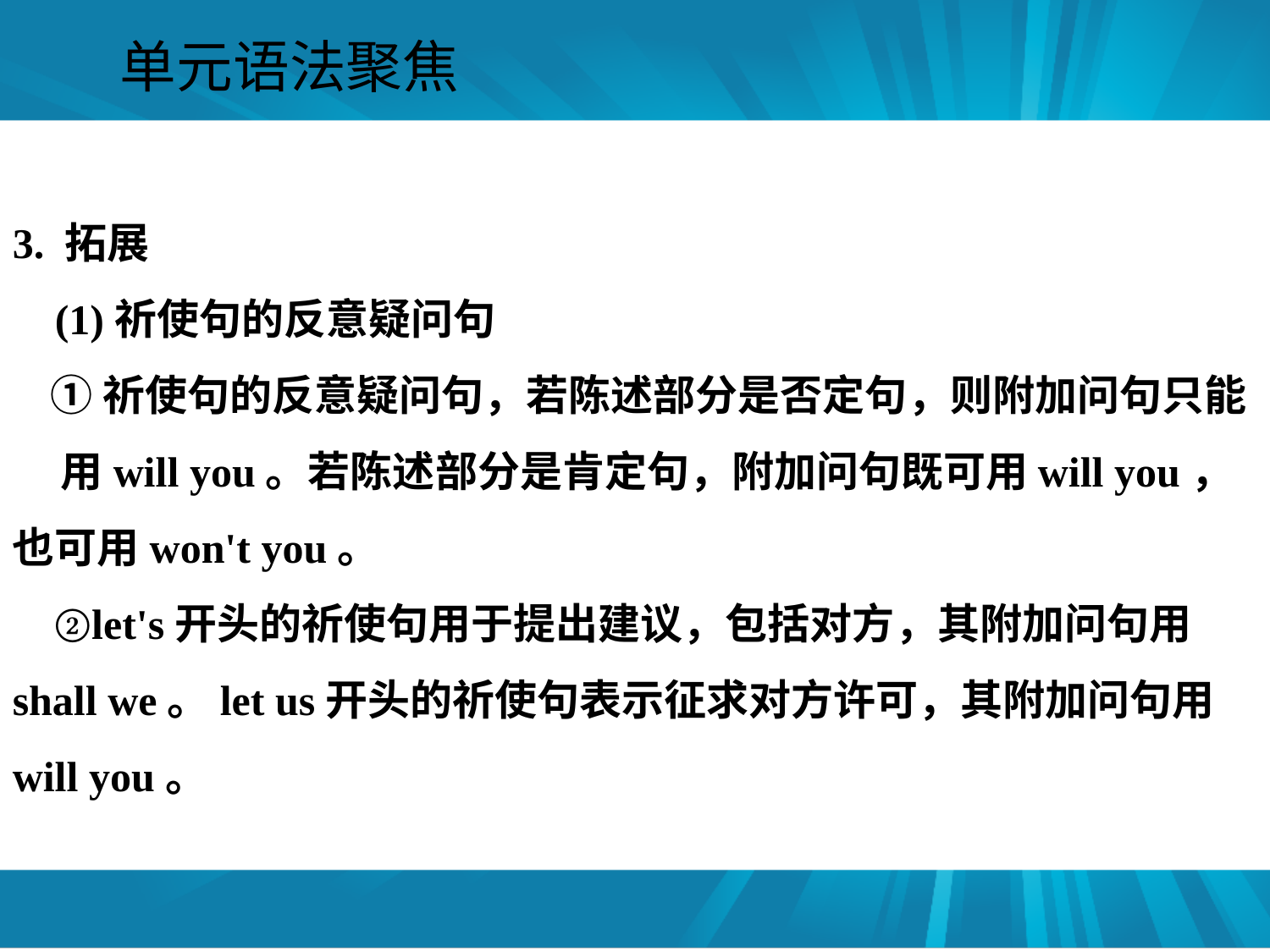

#
单元语法聚焦
3. 拓展
    (1)祈使句的反意疑问句
    ①祈使句的反意疑问句，若陈述部分是否定句，则附加问句只能
    用will you。若陈述部分是肯定句，附加问句既可用will you，也可用won't you。
    ②let's开头的祈使句用于提出建议，包括对方，其附加问句用shall we。let us开头的祈使句表示征求对方许可，其附加问句用will you。